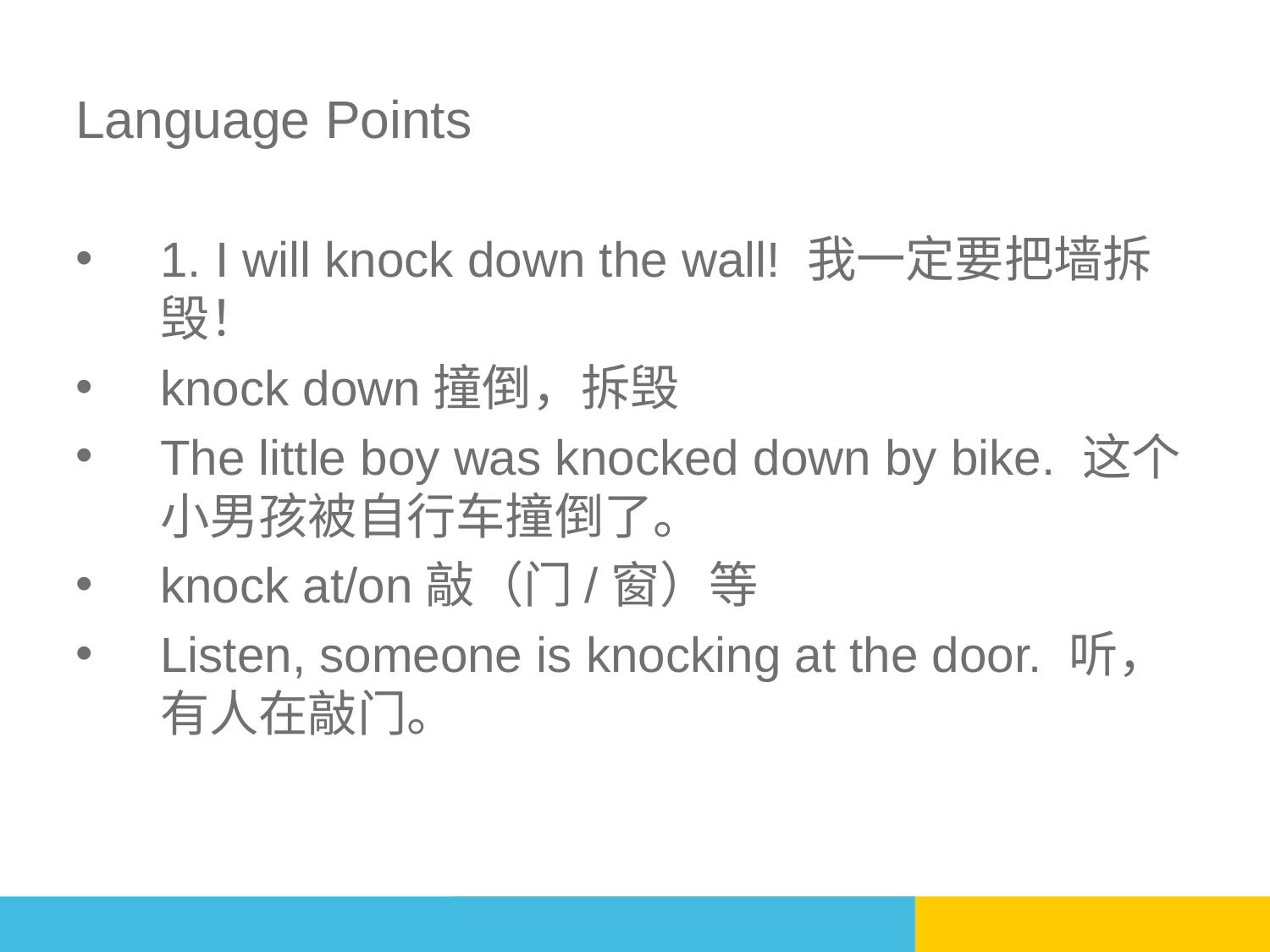

# Language Points
1. I will knock down the wall! 我一定要把墙拆毁！
knock down撞倒，拆毁
The little boy was knocked down by bike. 这个小男孩被自行车撞倒了。
knock at/on敲（门/窗）等
Listen, someone is knocking at the door. 听，有人在敲门。